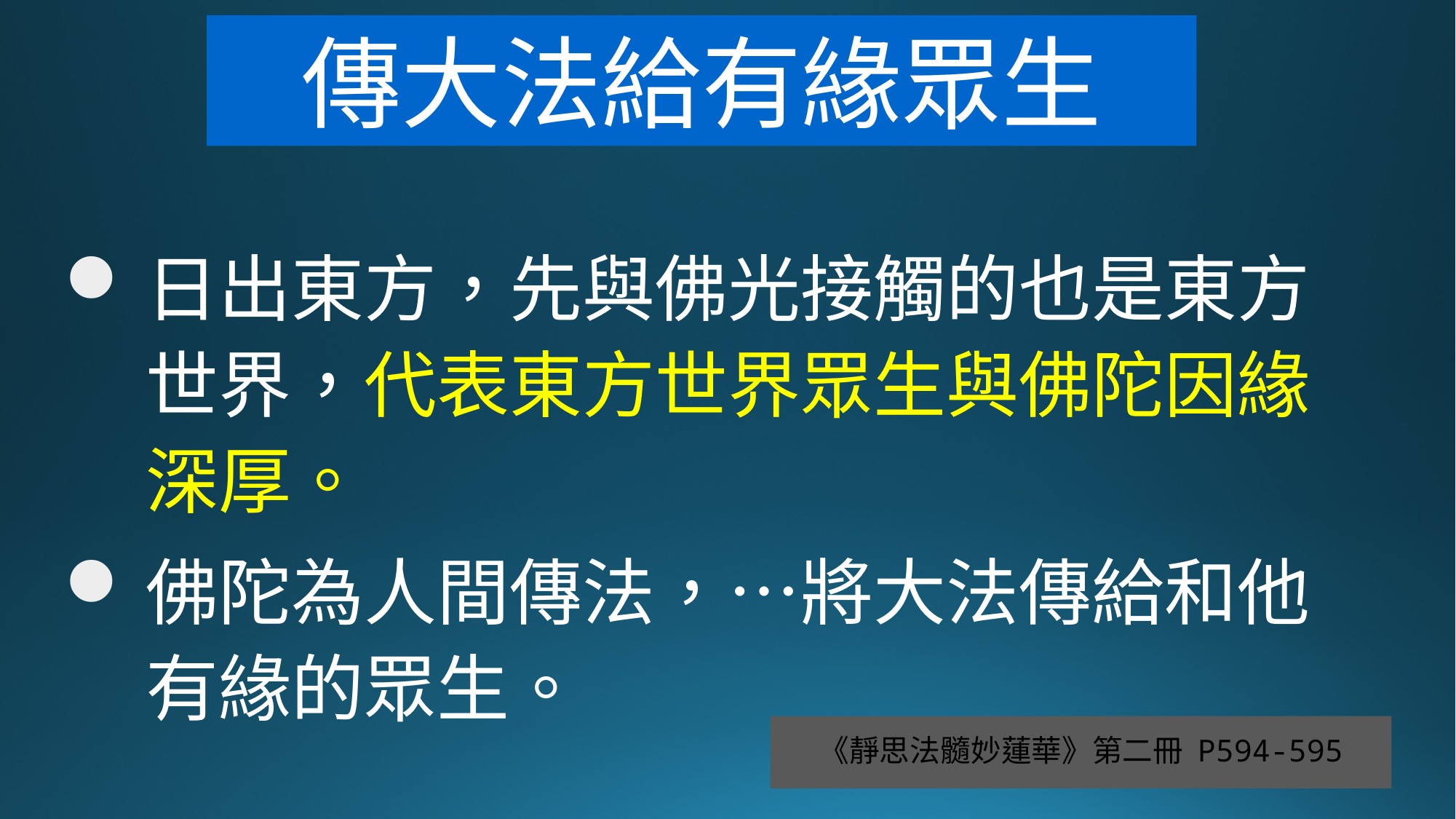

傳大法給有緣眾生
日出東方，先與佛光接觸的也是東方世界，代表東方世界眾生與佛陀因緣深厚。
佛陀為人間傳法，…將大法傳給和他有緣的眾生。
# 《靜思法髓妙蓮華》第二冊 P594-595